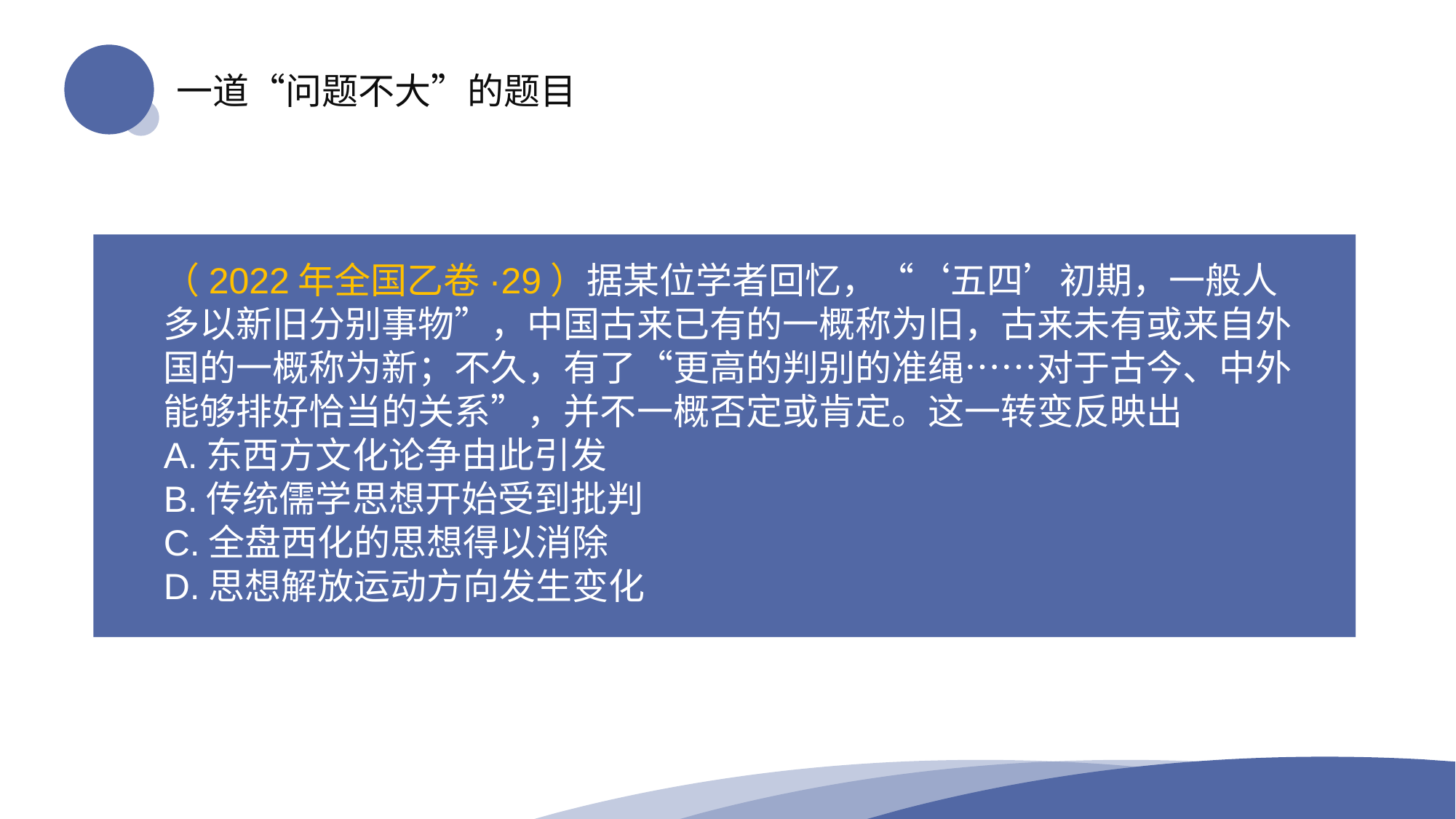

一道“问题不大”的题目

（2022年全国乙卷·29）据某位学者回忆，“‘五四’初期，一般人多以新旧分别事物”，中国古来已有的一概称为旧，古来未有或来自外国的一概称为新；不久，有了“更高的判别的准绳……对于古今、中外能够排好恰当的关系”，并不一概否定或肯定。这一转变反映出
A.东西方文化论争由此引发
B.传统儒学思想开始受到批判
C.全盘西化的思想得以消除
D.思想解放运动方向发生变化